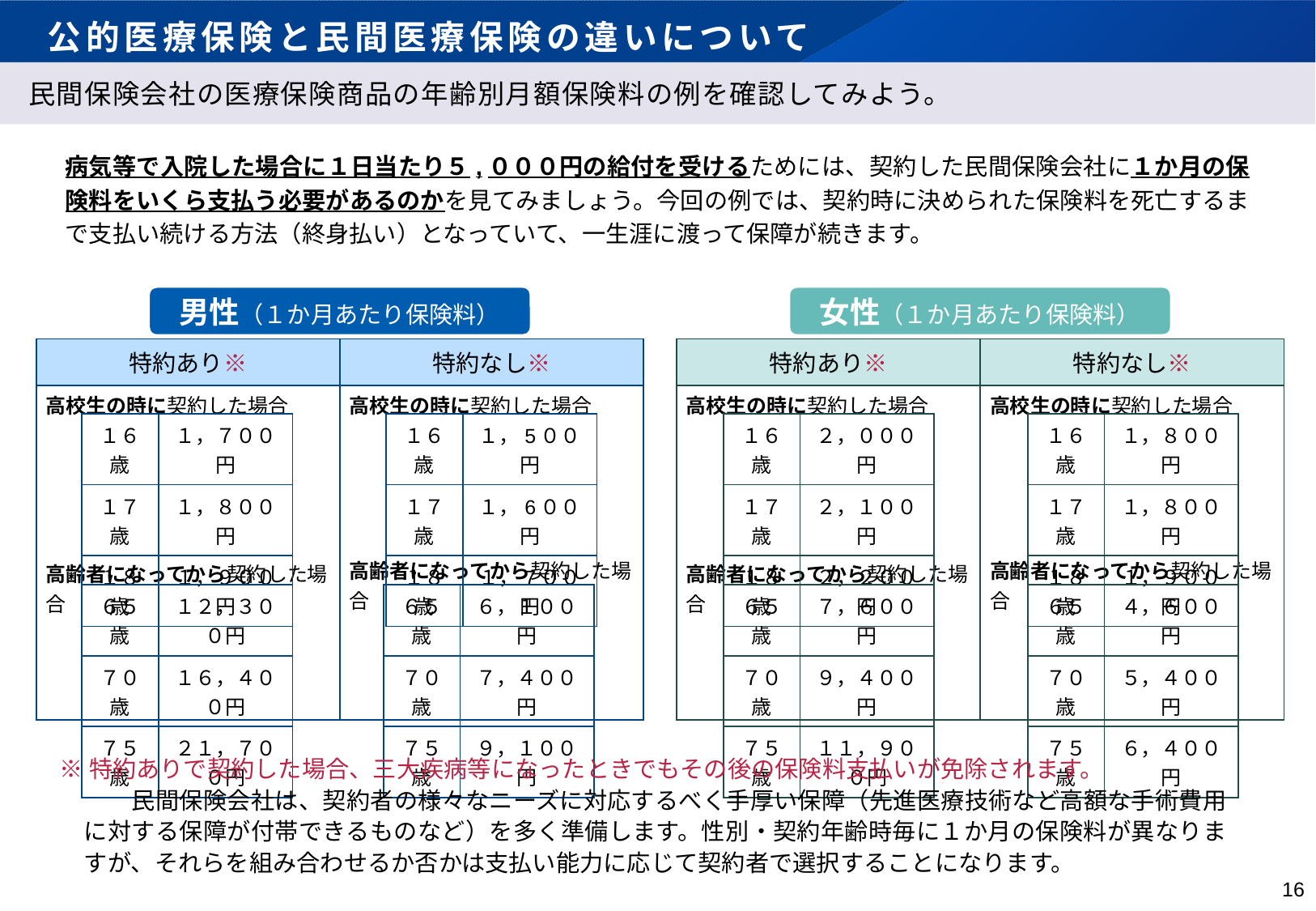

# 公的医療保険と民間医療保険の違いについて
民間保険会社の医療保険商品の年齢別月額保険料の例を確認してみよう。
病気等で入院した場合に１日当たり５,０００円の給付を受けるためには、契約した民間保険会社に１か月の保険料をいくら支払う必要があるのかを見てみましょう。今回の例では、契約時に決められた保険料を死亡するまで支払い続ける方法（終身払い）となっていて、一生涯に渡って保障が続きます。
男性（１か月あたり保険料）
女性（１か月あたり保険料）
| 特約あり※ | 特約なし※ |
| --- | --- |
| 高校生の時に契約した場合 高齢者になってから契約した場合 | 高校生の時に契約した場合 高齢者になってから契約した場合 |
| 特約あり※ | 特約なし※ |
| --- | --- |
| 高校生の時に契約した場合 高齢者になってから契約した場合 | 高校生の時に契約した場合 高齢者になってから契約した場合 |
| １６歳 | １，７００円 |
| --- | --- |
| １７歳 | １，８００円 |
| １８歳 | １，９００円 |
| １６歳 | １，5００円 |
| --- | --- |
| １７歳 | １，6００円 |
| １８歳 | １，7００円 |
| １６歳 | ２，０００円 |
| --- | --- |
| １７歳 | ２，１００円 |
| １８歳 | ２，２００円 |
| １６歳 | １，８００円 |
| --- | --- |
| １７歳 | １，８００円 |
| １８歳 | １，９００円 |
| ６５歳 | １２，３００円 |
| --- | --- |
| ７０歳 | １６，４００円 |
| ７５歳 | ２１，７００円 |
| ６５歳 | ６，１００円 |
| --- | --- |
| ７０歳 | ７，４００円 |
| ７５歳 | ９，１００円 |
| ６５歳 | ７，６００円 |
| --- | --- |
| ７０歳 | ９，４００円 |
| ７５歳 | １１，９００円 |
| ６５歳 | ４，６００円 |
| --- | --- |
| ７０歳 | ５，４００円 |
| ７５歳 | ６，４００円 |
※特約ありで契約した場合、三大疾病等になったときでもその後の保険料支払いが免除されます。
　　民間保険会社は、契約者の様々なニーズに対応するべく手厚い保障（先進医療技術など高額な手術費用に対する保障が付帯できるものなど）を多く準備します。性別・契約年齢時毎に１か月の保険料が異なりますが、それらを組み合わせるか否かは支払い能力に応じて契約者で選択することになります。
16